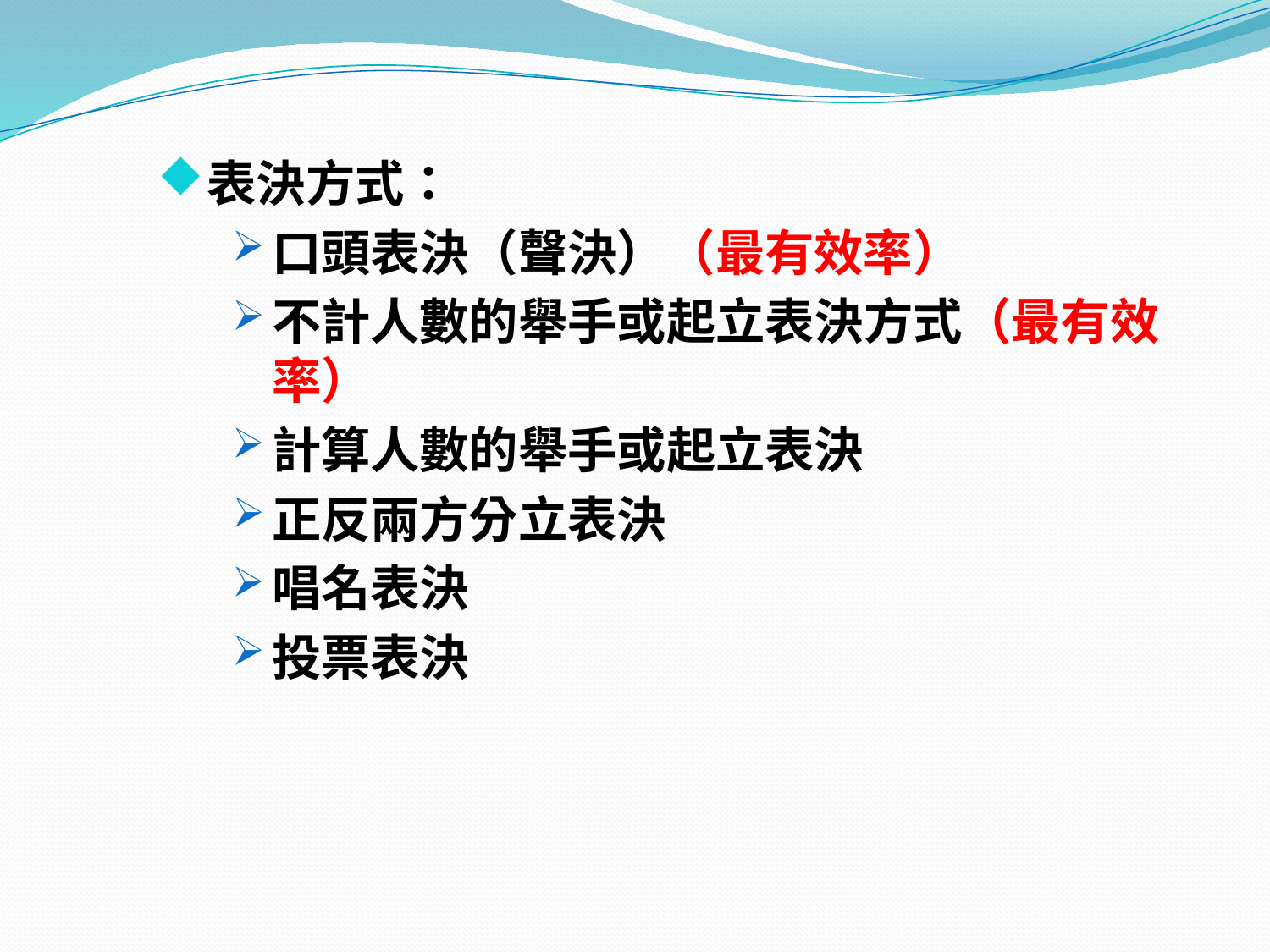

表決方式：
口頭表決（聲決）（最有效率）
不計人數的舉手或起立表決方式（最有效率）
計算人數的舉手或起立表決
正反兩方分立表決
唱名表決
投票表決